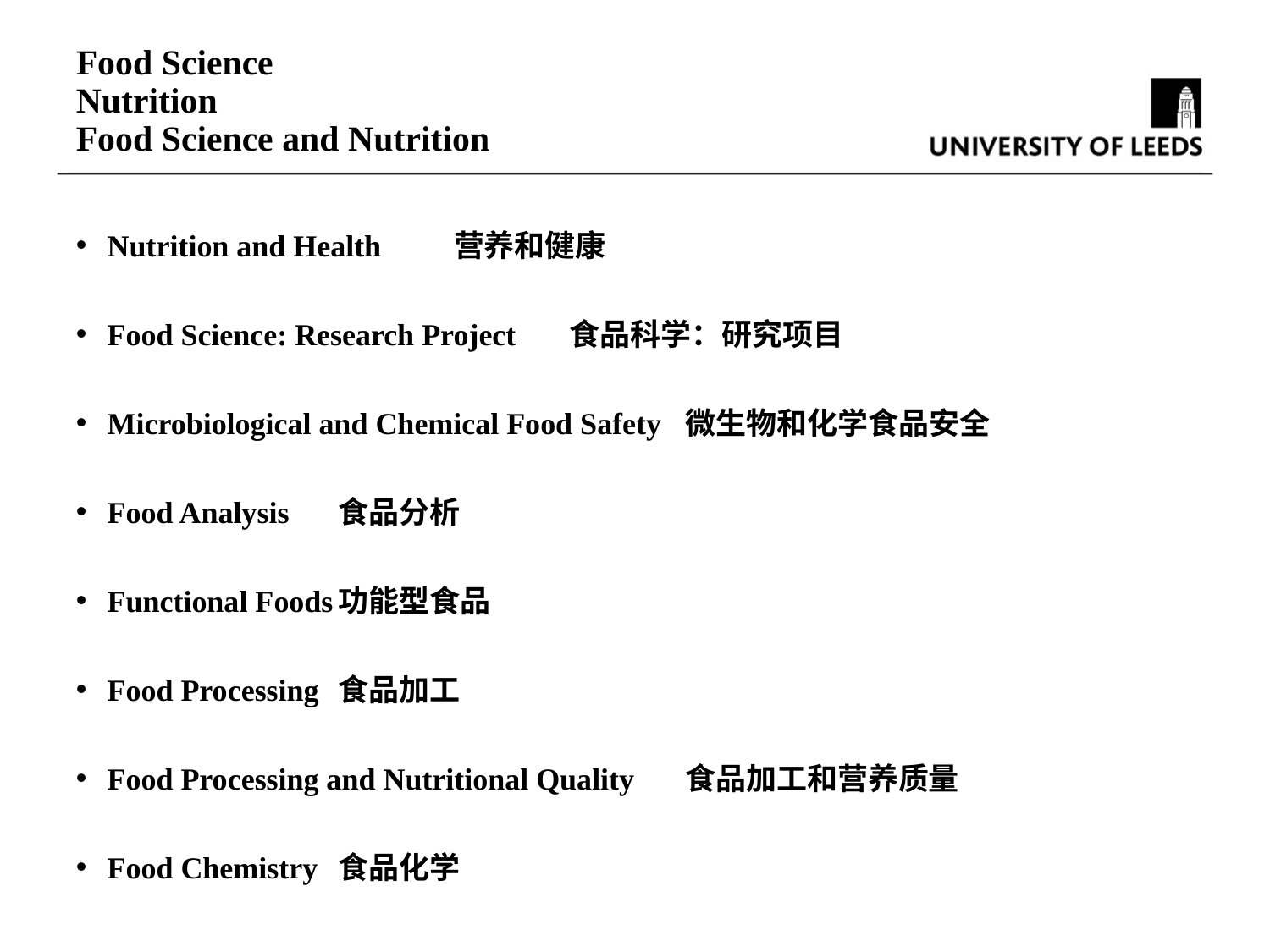

# Food Science Nutrition Food Science and Nutrition
Nutrition and Health			营养和健康
Food Science: Research Project		食品科学：研究项目
Microbiological and Chemical Food Safety	微生物和化学食品安全
Food Analysis				食品分析
Functional Foods			功能型食品
Food Processing				食品加工
Food Processing and Nutritional Quality	食品加工和营养质量
Food Chemistry				食品化学